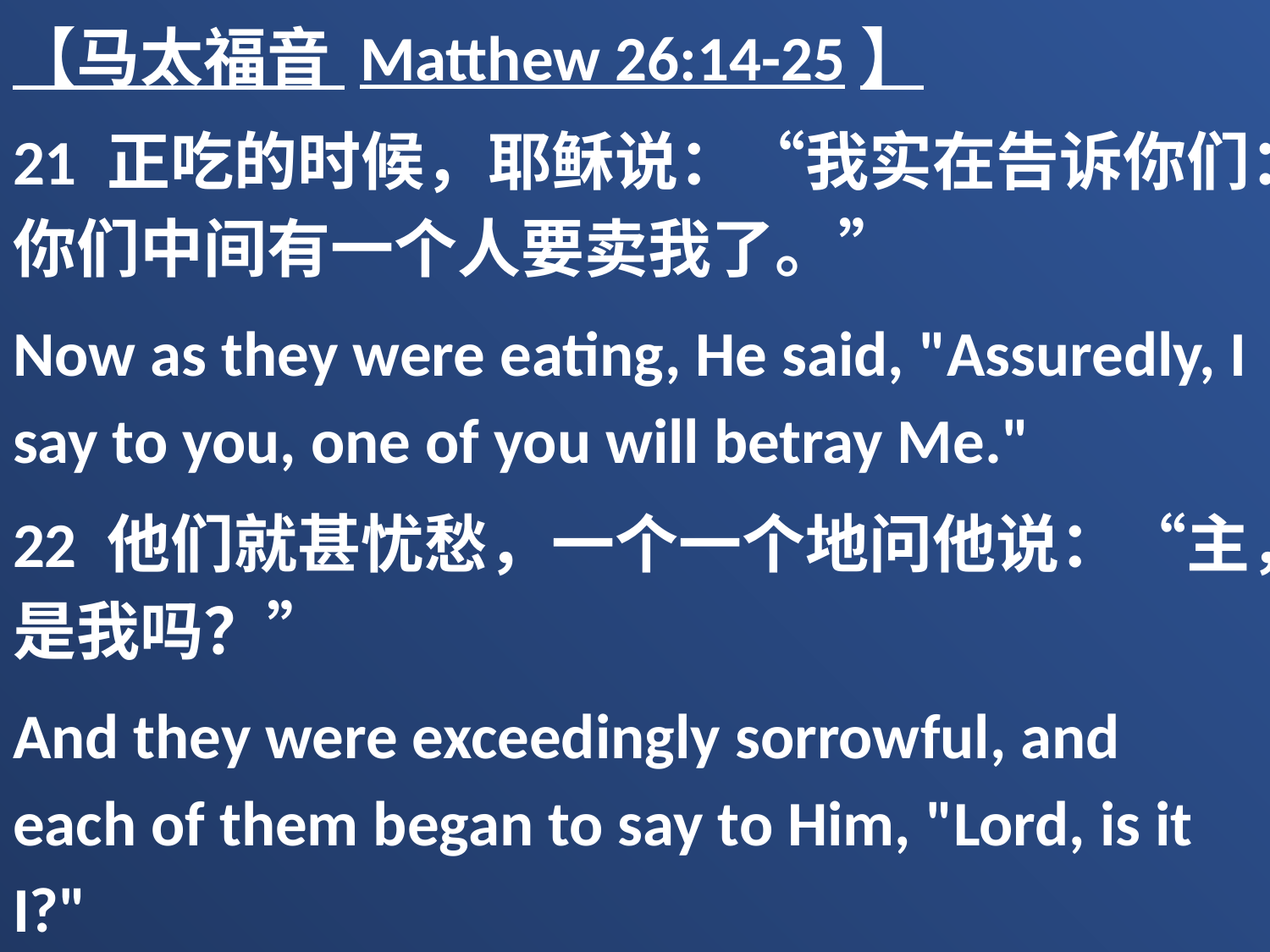

【马太福音 Matthew 26:14-25】
21 正吃的时候，耶稣说：“我实在告诉你们：你们中间有一个人要卖我了。”
Now as they were eating, He said, "Assuredly, I say to you, one of you will betray Me."
22 他们就甚忧愁，一个一个地问他说：“主，是我吗？”
And they were exceedingly sorrowful, and each of them began to say to Him, "Lord, is it I?"